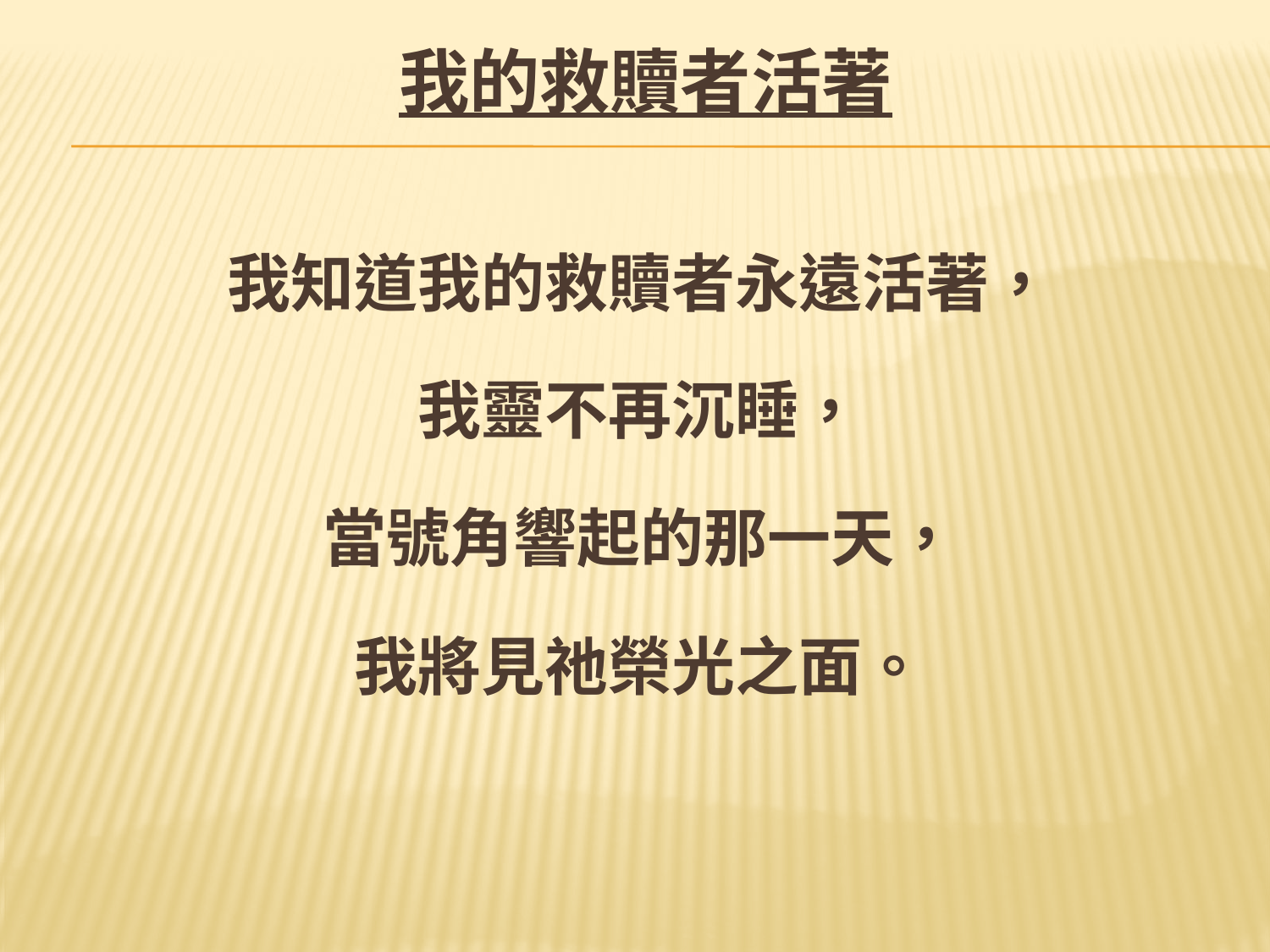

# 我的救贖者活著
我知道我的救贖者永遠活著，
我靈不再沉睡，
當號角響起的那一天，
我將見祂榮光之面。